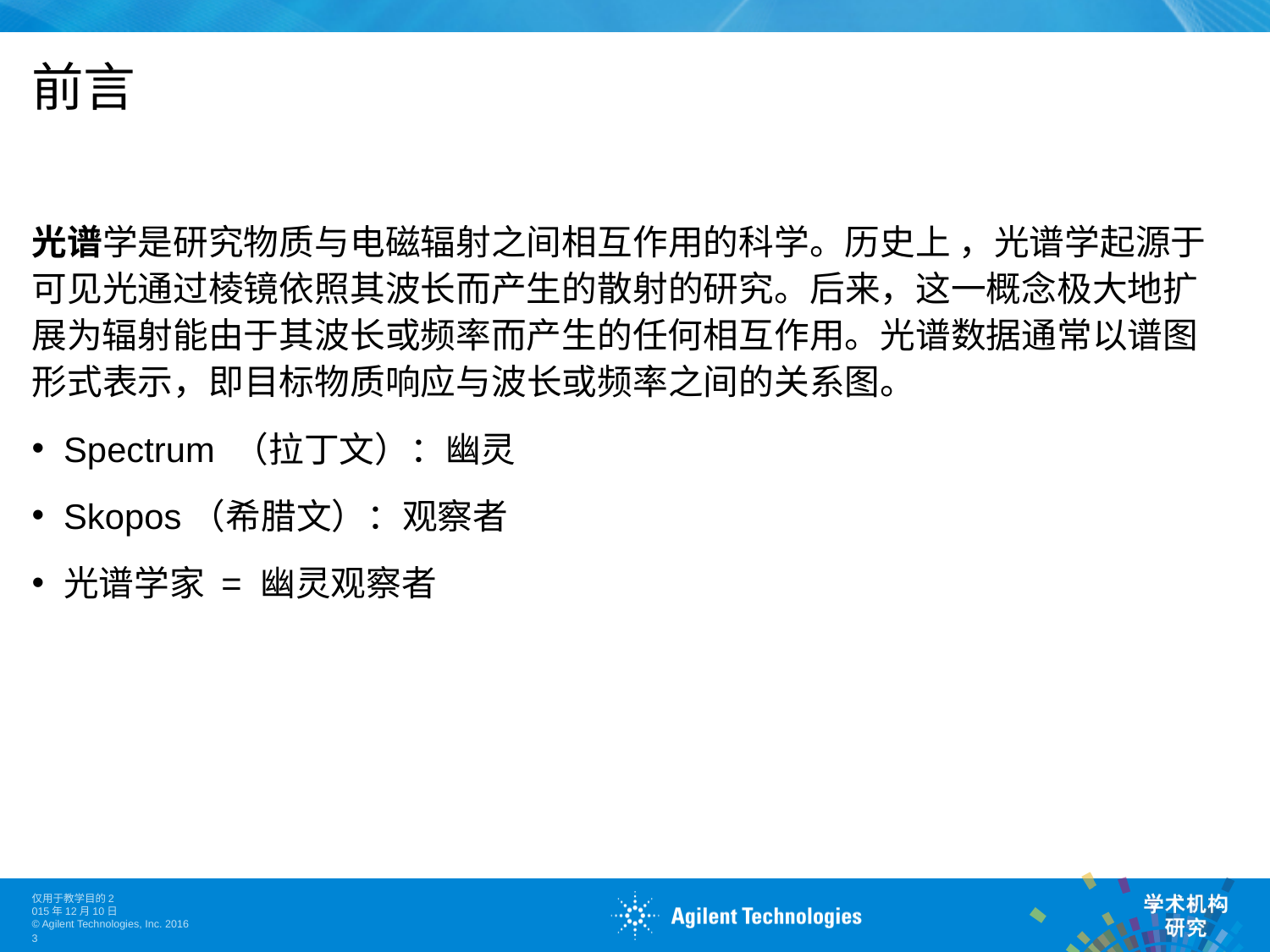

# 前言
光谱学是研究物质与电磁辐射之间相互作用的科学。历史上 ，光谱学起源于可见光通过棱镜依照其波长而产生的散射的研究。后来，这一概念极大地扩展为辐射能由于其波长或频率而产生的任何相互作用。光谱数据通常以谱图形式表示，即目标物质响应与波长或频率之间的关系图。
Spectrum （拉丁文）：幽灵
Skopos（希腊文）：观察者
光谱学家 = 幽灵观察者